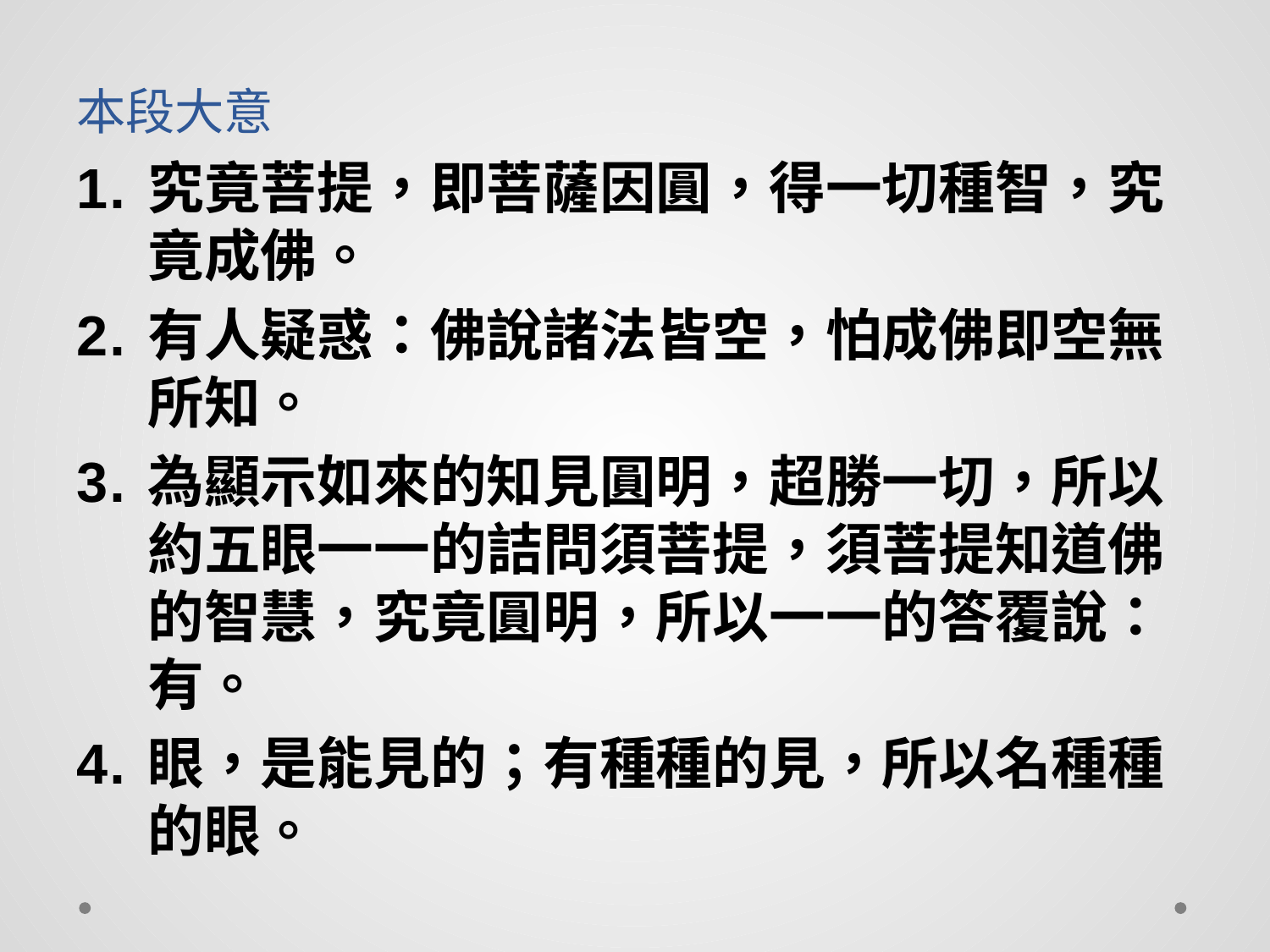

# 本段大意
究竟菩提，即菩薩因圓，得一切種智，究竟成佛。
有人疑惑：佛說諸法皆空，怕成佛即空無所知。
為顯示如來的知見圓明，超勝一切，所以約五眼一一的詰問須菩提，須菩提知道佛的智慧，究竟圓明，所以一一的答覆說：有。
眼，是能見的；有種種的見，所以名種種的眼。